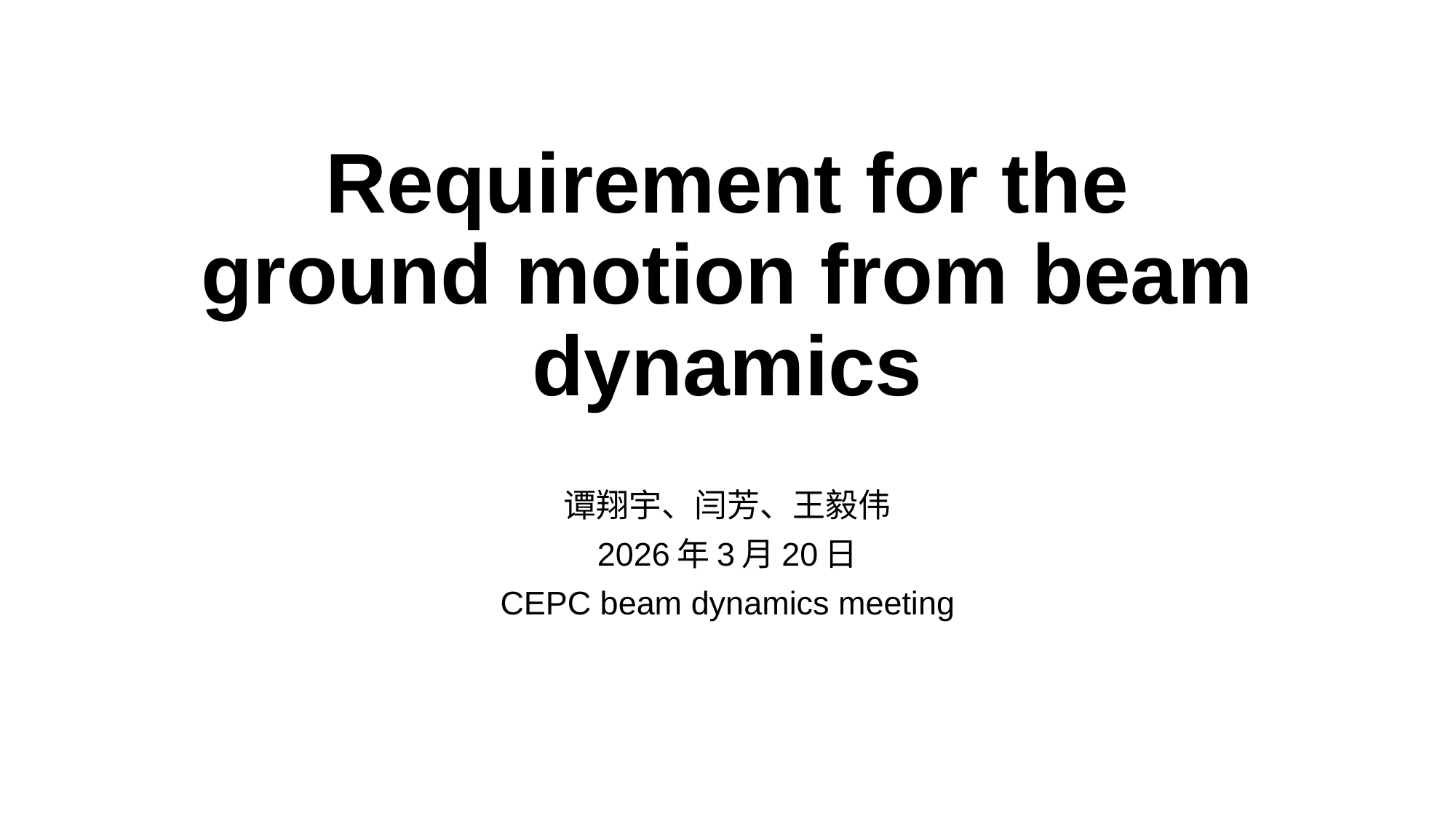

# Requirement for the ground motion from beam dynamics

谭翔宇、闫芳、王毅伟
2026年3月20日
CEPC beam dynamics meeting